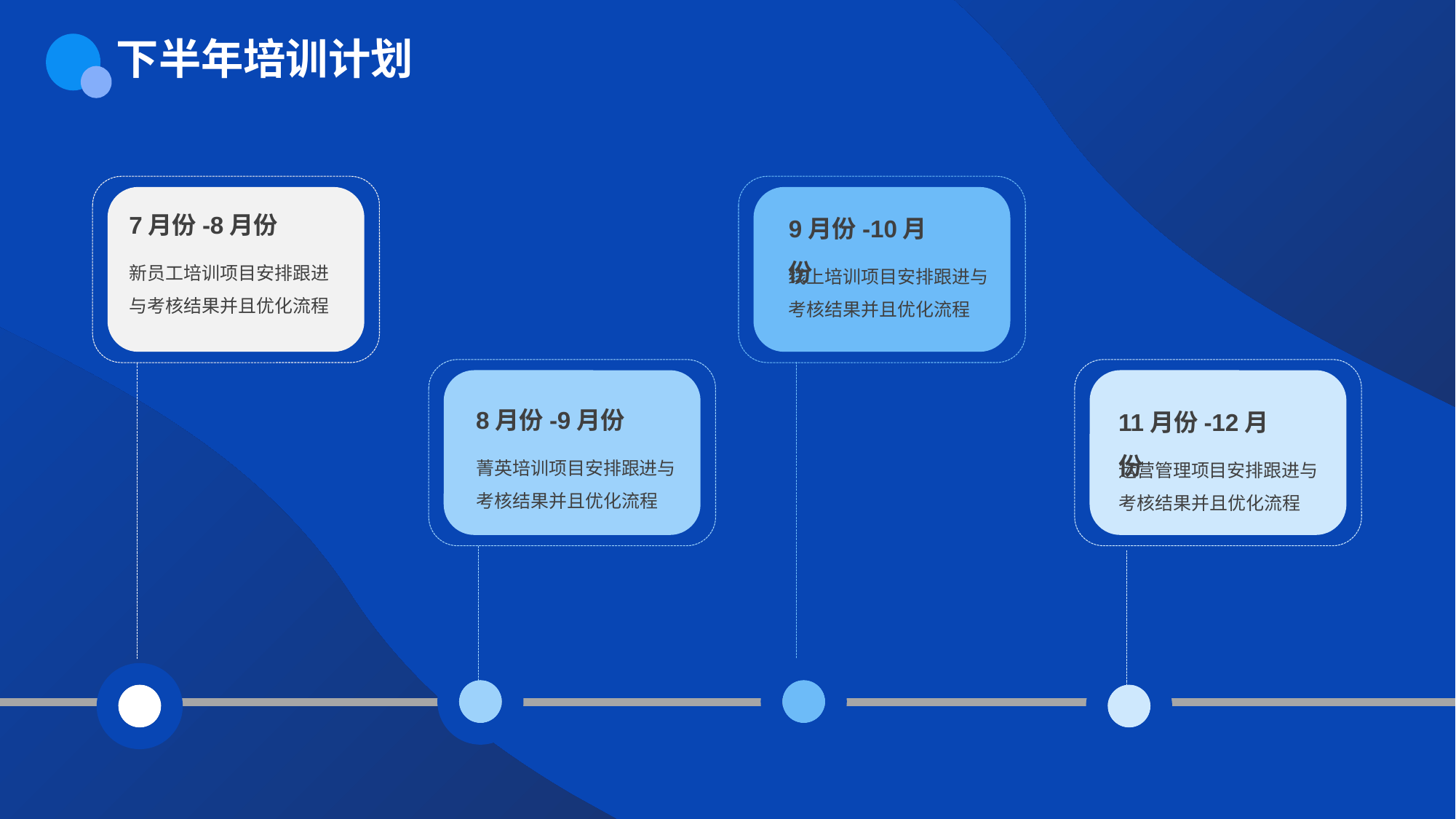

下半年培训计划

7月份-8月份
9月份-10月份
新员工培训项目安排跟进与考核结果并且优化流程
线上培训项目安排跟进与考核结果并且优化流程

8月份-9月份
11月份-12月份
菁英培训项目安排跟进与考核结果并且优化流程
运营管理项目安排跟进与考核结果并且优化流程